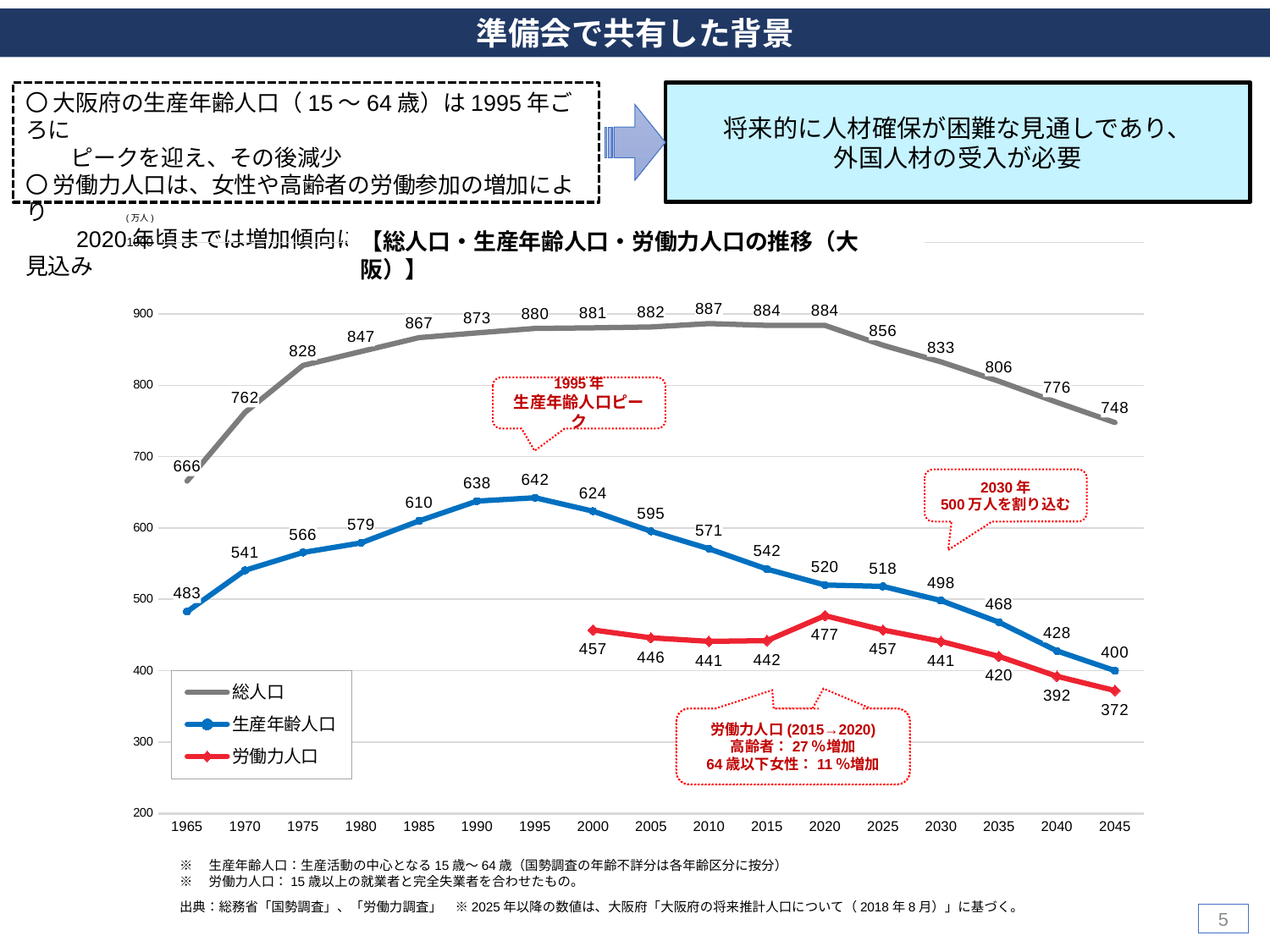

準備会で共有した背景
〇 大阪府の生産年齢人口（15～64歳）は1995年ごろに
　　ピークを迎え、その後減少
〇 労働力人口は、女性や高齢者の労働参加の増加により
　　2020年頃までは増加傾向にあったが、今後減少の見込み

将来的に人材確保が困難な見通しであり、
外国人材の受入が必要

### Chart

| Category | 総人口 | 生産年齢人口 | 労働力人口 |
|---|---|---|---|
| 1965 | 665.7189 | 482.6846 | None |
| 1970 | 762.048 | 540.6092 | None |
| 1975 | 827.8925 | 565.5754600206764 | None |
| 1980 | 847.3446 | 578.958738096397 | None |
| 1985 | 866.8095 | 609.9084546670254 | None |
| 1990 | 873.4516 | 637.6787571554399 | None |
| 1995 | 879.7268 | 642.3608199731361 | None |
| 2000 | 880.5081 | 623.5323083933813 | 457.0 |
| 2005 | 881.7166 | 595.2805810484788 | 446.0 |
| 2010 | 886.5245 | 570.81 | 441.0 |
| 2015 | 883.9469 | 542.2725 | 442.0 |
| 2020 | 884.0 | 520.0 | 477.0 |
| 2025 | 856.1939322680901 | 518.0647650411042 | 457.0 |
| 2030 | 832.8289351216979 | 498.1941767465148 | 441.0 |
| 2035 | 805.6504735040996 | 467.85419644577036 | 420.0 |
| 2040 | 776.144657125879 | 427.61808948711024 | 392.0 |
| 2045 | 747.8205453490393 | 399.94273195808654 | 372.0 |
(万人)
【総人口・生産年齢人口・労働力人口の推移（大阪）】
1995年
生産年齢人口ピーク
2030年
500万人を割り込む
労働力人口(2015→2020)
高齢者：27％増加
64歳以下女性：11％増加
労働力人口(2015→2020)
高齢者：27％増加
64歳以下女性：11％増加
※　生産年齢人口：生産活動の中心となる15歳～64歳（国勢調査の年齢不詳分は各年齢区分に按分）
※　労働力人口：15歳以上の就業者と完全失業者を合わせたもの。

出典：総務省「国勢調査」、「労働力調査」　※2025年以降の数値は、大阪府「大阪府の将来推計人口について（2018年8月）」に基づく。
5